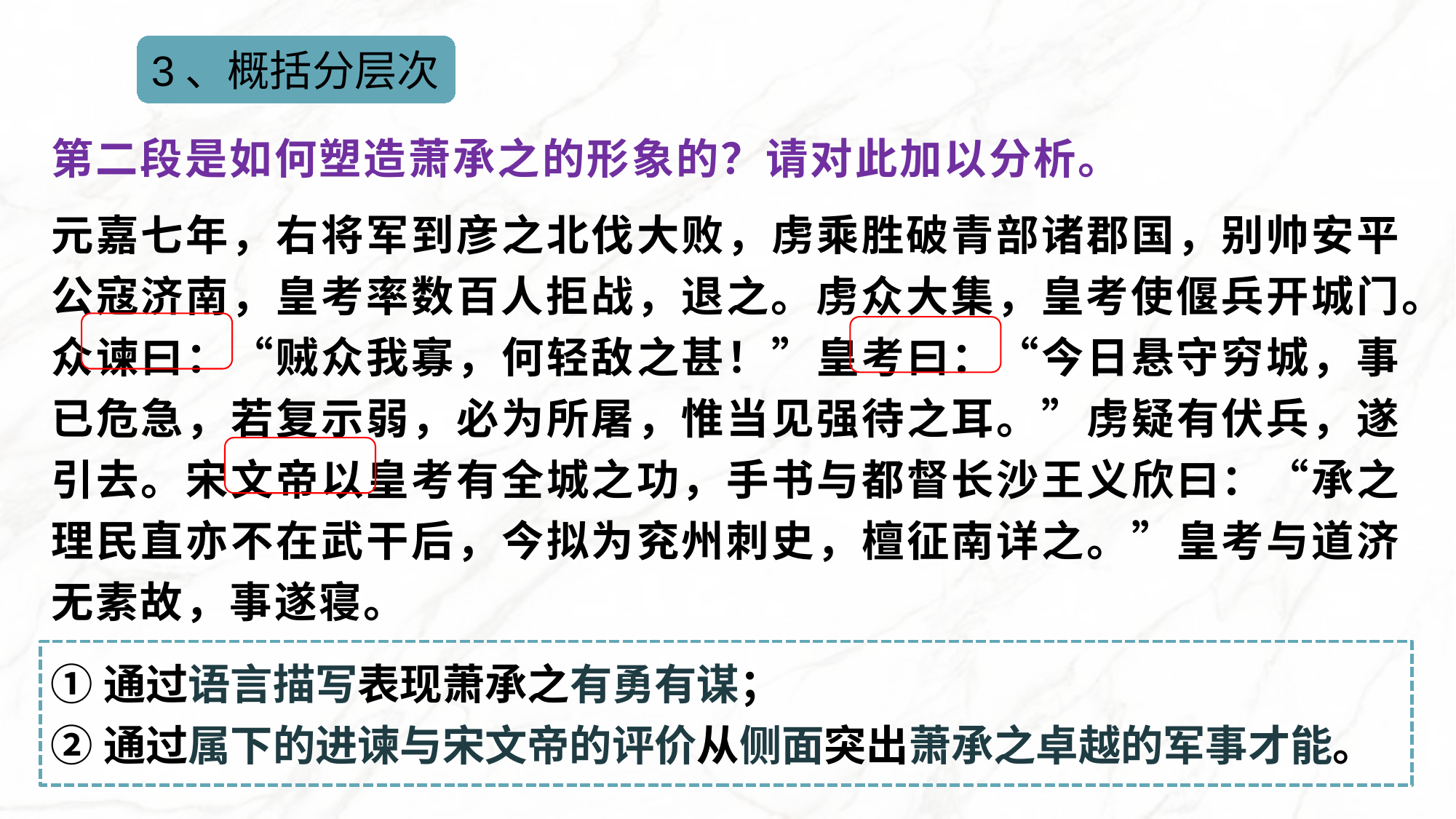

3、概括分层次
第二段是如何塑造萧承之的形象的？请对此加以分析。
元嘉七年，右将军到彦之北伐大败，虏乘胜破青部诸郡国，别帅安平公寇济南，皇考率数百人拒战，退之。虏众大集，皇考使偃兵开城门。众谏曰：“贼众我寡，何轻敌之甚！”皇考曰：“今日悬守穷城，事已危急，若复示弱，必为所屠，惟当见强待之耳。”虏疑有伏兵，遂引去。宋文帝以皇考有全城之功，手书与都督长沙王义欣曰：“承之理民直亦不在武干后，今拟为兖州刺史，檀征南详之。”皇考与道济无素故，事遂寝。

①通过语言描写表现萧承之有勇有谋；
②通过属下的进谏与宋文帝的评价从侧面突出萧承之卓越的军事才能。